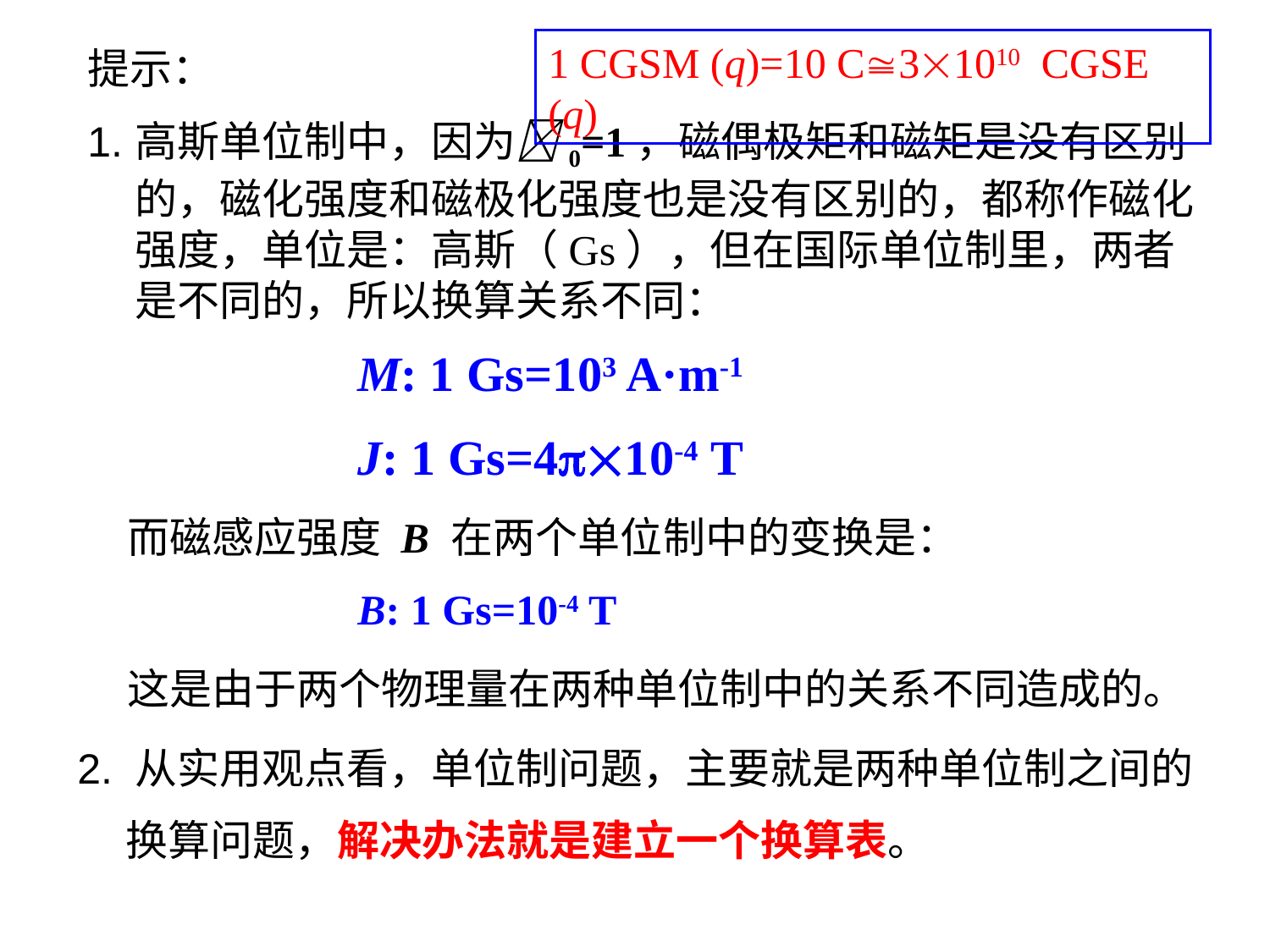

1 CGSM (q)=10 C≅3×1010  CGSE (q)
提示：
高斯单位制中，因为μ0=1，磁偶极矩和磁矩是没有区别的，磁化强度和磁极化强度也是没有区别的，都称作磁化强度，单位是：高斯（Gs），但在国际单位制里，两者是不同的，所以换算关系不同：

M: 1 Gs=103 A·m-1
J: 1 Gs=4π×10-4 T
而磁感应强度 B 在两个单位制中的变换是：
B: 1 Gs=10-4 T
这是由于两个物理量在两种单位制中的关系不同造成的。
2. 从实用观点看，单位制问题，主要就是两种单位制之间的
    换算问题，解决办法就是建立一个换算表。